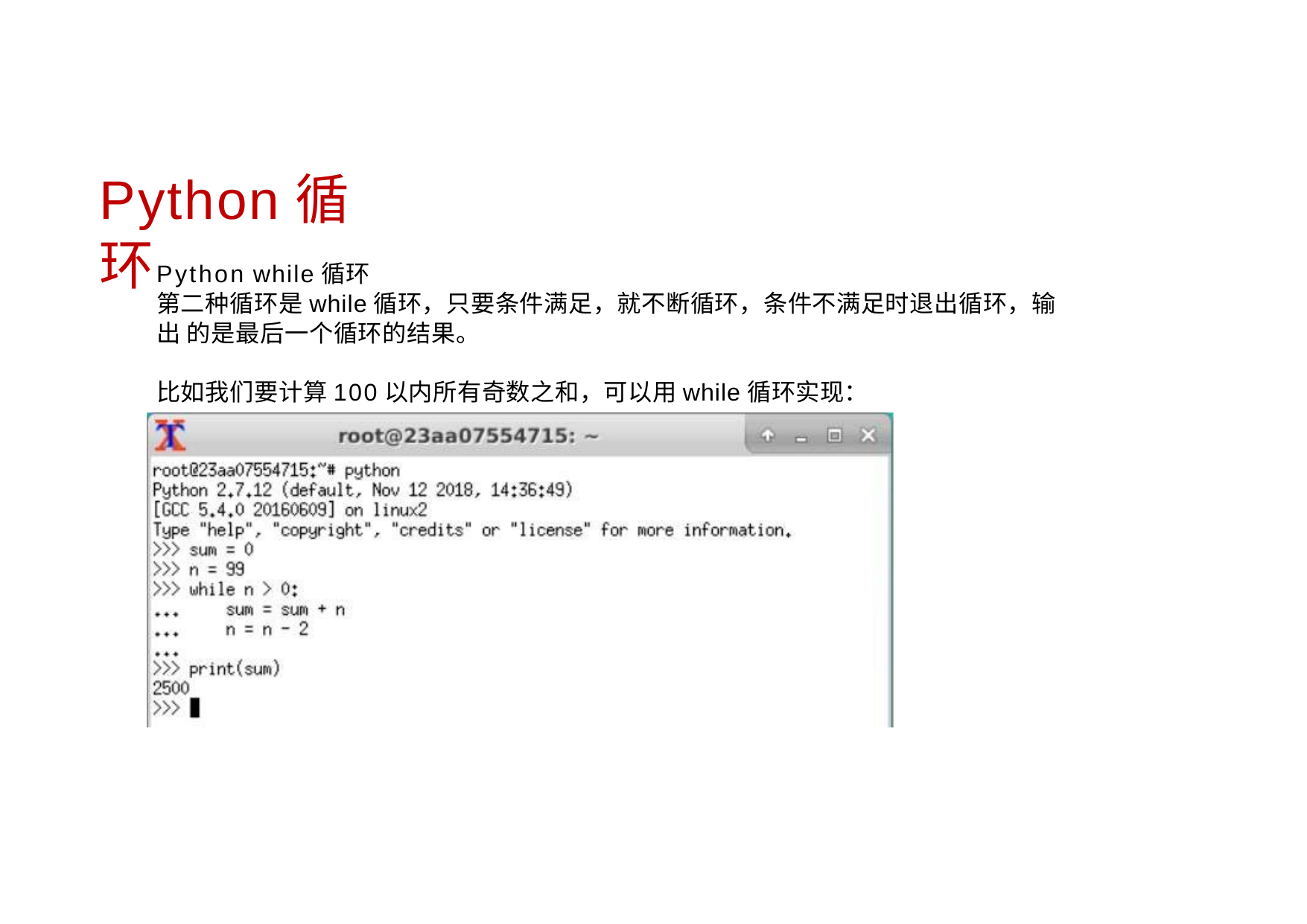

# Python循环
Python while循环
第二种循环是while循环，只要条件满足，就不断循环，条件不满足时退出循环，输出 的是最后一个循环的结果。

比如我们要计算100以内所有奇数之和，可以用while循环实现：